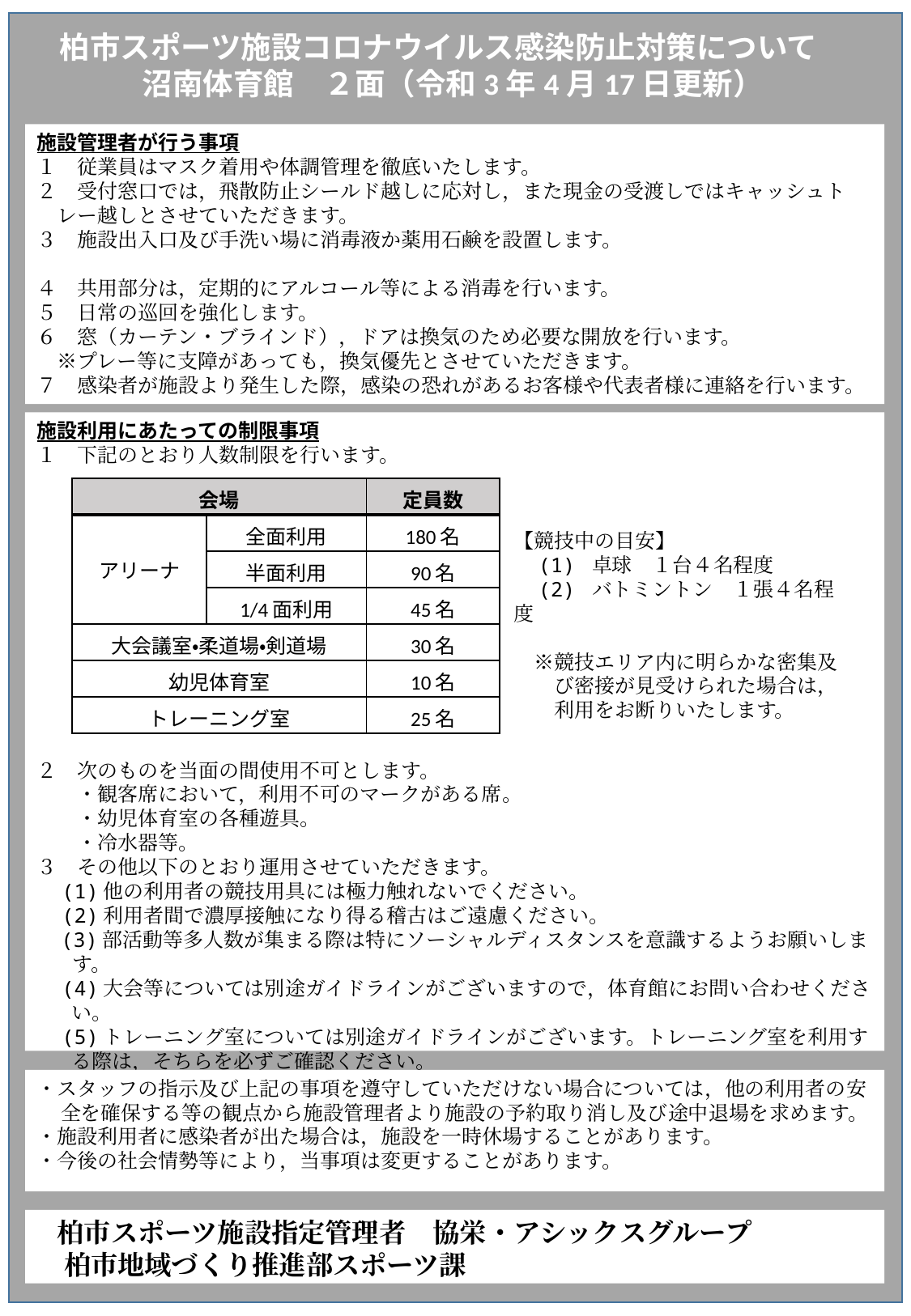

柏市スポーツ施設コロナウイルス感染防止対策について
沼南体育館　２面（令和3年4月17日更新）

施設管理者が行う事項
１　従業員はマスク着用や体調管理を徹底いたします。
２　受付窓口では，飛散防止シールド越しに応対し，また現金の受渡しではキャッシュト
　レー越しとさせていただきます。
３　施設出入口及び手洗い場に消毒液か薬用石鹸を設置します。
４　共用部分は，定期的にアルコール等による消毒を行います。
５　日常の巡回を強化します。
６　窓（カーテン・ブラインド），ドアは換気のため必要な開放を行います。
　※プレー等に支障があっても，換気優先とさせていただきます。
７　感染者が施設より発生した際，感染の恐れがあるお客様や代表者様に連絡を行います。

施設利用にあたっての制限事項
１　下記のとおり人数制限を行います。

２　次のものを当面の間使用不可とします。
　　・観客席において，利用不可のマークがある席。
　　・幼児体育室の各種遊具。
　　・冷水器等。
３　その他以下のとおり運用させていただきます。
　(1)他の利用者の競技用具には極力触れないでください。
　(2)利用者間で濃厚接触になり得る稽古はご遠慮ください。
  (3)部活動等多人数が集まる際は特にソーシャルディスタンスを意識するようお願いします。
　(4)大会等については別途ガイドラインがございますので，体育館にお問い合わせください。
　(5)トレーニング室については別途ガイドラインがございます。トレーニング室を利用する際は，そちらを必ずご確認ください。
| 会場 |  | 定員数 |
| --- | --- | --- |
| アリーナ | 全面利用 | 180名 |
|  | 半面利用 | 90名 |
|  | 1/4面利用 | 45名 |
| 大会議室・柔道場・剣道場 |  | 30名 |
| 幼児体育室 |  | 10名 |
| トレーニング室 |  | 25名 |
【競技中の目安】
　(1) 卓球　１台４名程度
　(2) バトミントン　１張４名程度

　※競技エリア内に明らかな密集及
　　び密接が見受けられた場合は，
　　利用をお断りいたします。

・スタッフの指示及び上記の事項を遵守していただけない場合については，他の利用者の安全を確保する等の観点から施設管理者より施設の予約取り消し及び途中退場を求めます。
・施設利用者に感染者が出た場合は，施設を一時休場することがあります。
・今後の社会情勢等により，当事項は変更することがあります。

　柏市スポーツ施設指定管理者　協栄・アシックスグループ
　柏市地域づくり推進部スポーツ課